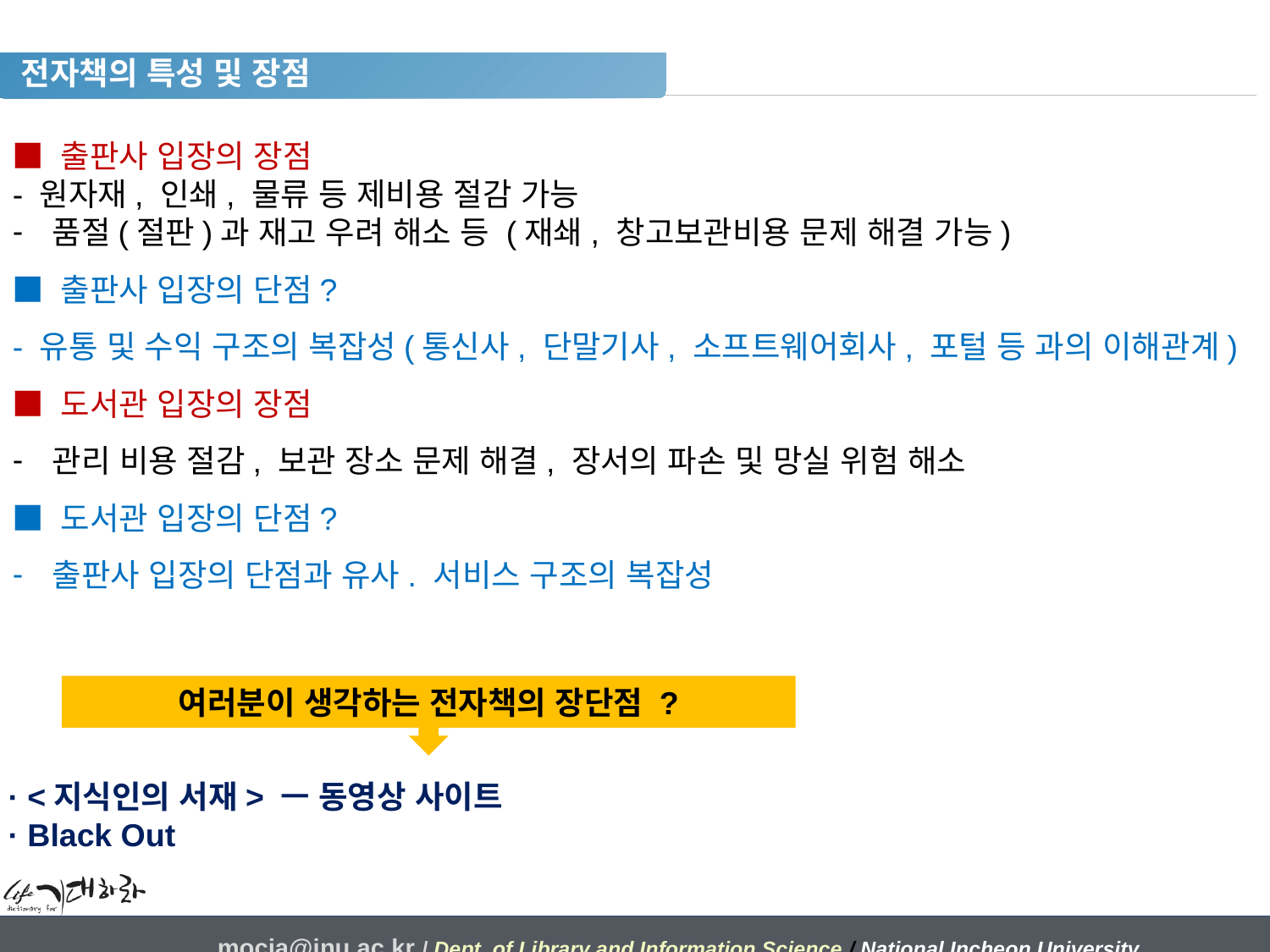

전자책의 특성 및 장점
■ 출판사 입장의 장점
- 원자재, 인쇄, 물류 등 제비용 절감 가능
품절(절판)과 재고 우려 해소 등 (재쇄, 창고보관비용 문제 해결 가능)
■ 출판사 입장의 단점?
- 유통 및 수익 구조의 복잡성(통신사, 단말기사, 소프트웨어회사, 포털 등 과의 이해관계)
■ 도서관 입장의 장점
관리 비용 절감, 보관 장소 문제 해결, 장서의 파손 및 망실 위험 해소
■ 도서관 입장의 단점?
출판사 입장의 단점과 유사. 서비스 구조의 복잡성

여러분이 생각하는 전자책의 장단점 ?
· <지식인의 서재> ㅡ 동영상 사이트
· Black Out

mocja@inu.ac.kr / Dept. of Library and Information Science / National Incheon University